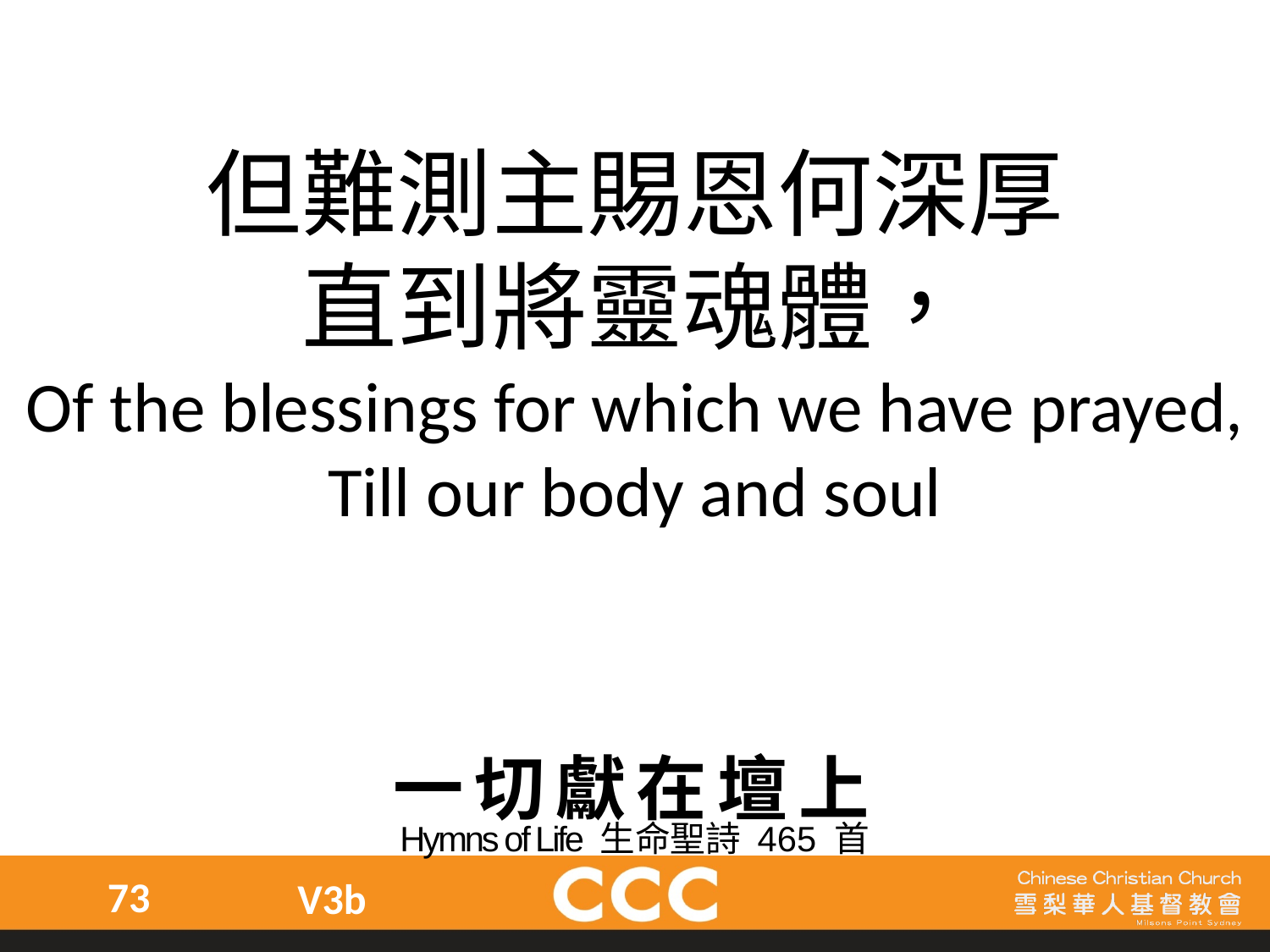

但難測主賜恩何深厚
直到將靈魂體，
Of the blessings for which we have prayed,
Till our body and soul
一切獻在壇上
Hymns of Life 生命聖詩 465 首
73
V3b